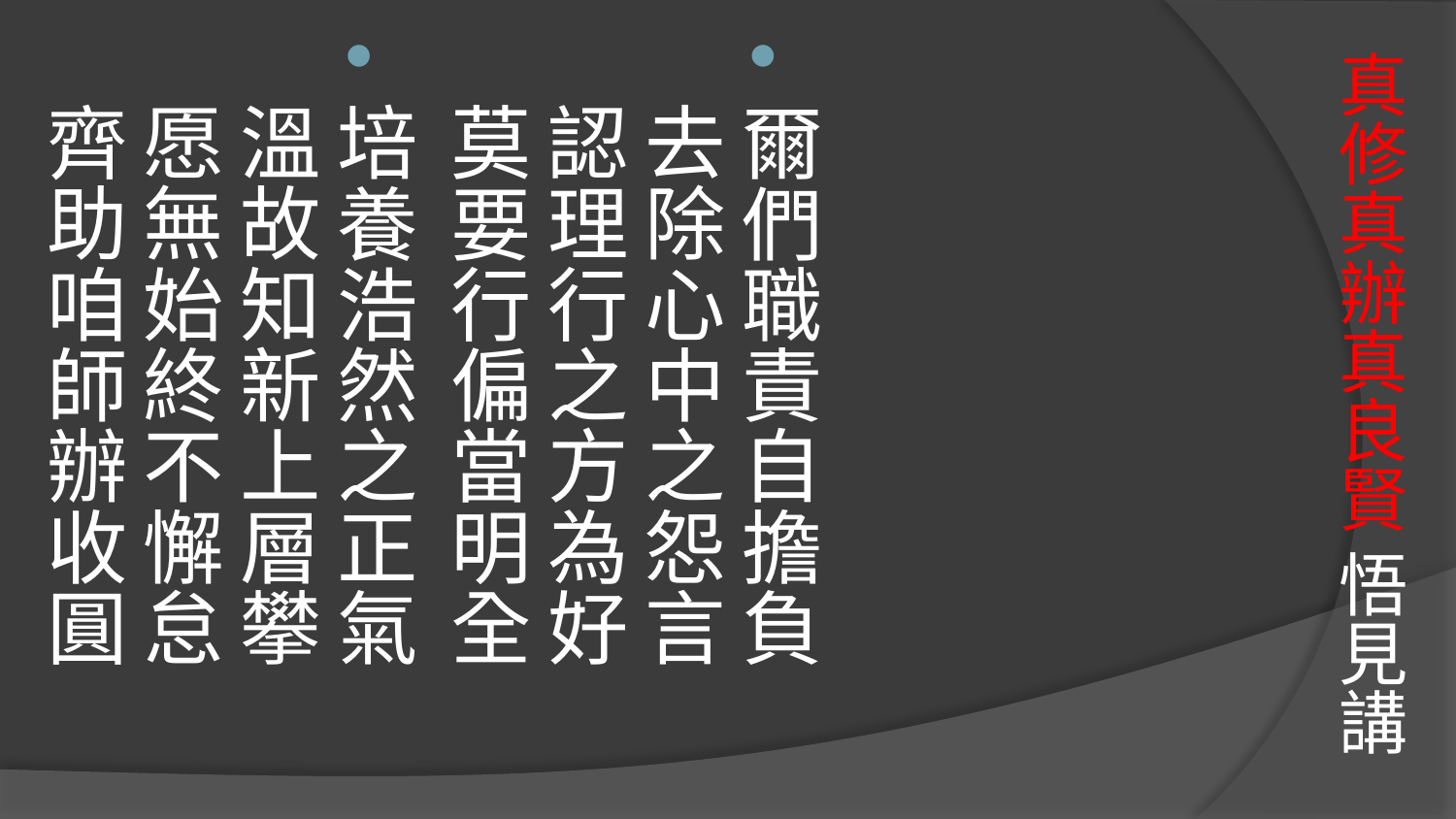

# 真修真辦真良賢 悟見講
爾們職責自擔負　去除心中之怨言
認理行之方為好　莫要行偏當明全
培養浩然之正氣　溫故知新上層攀
愿無始終不懈怠　齊助咱師辦收圓